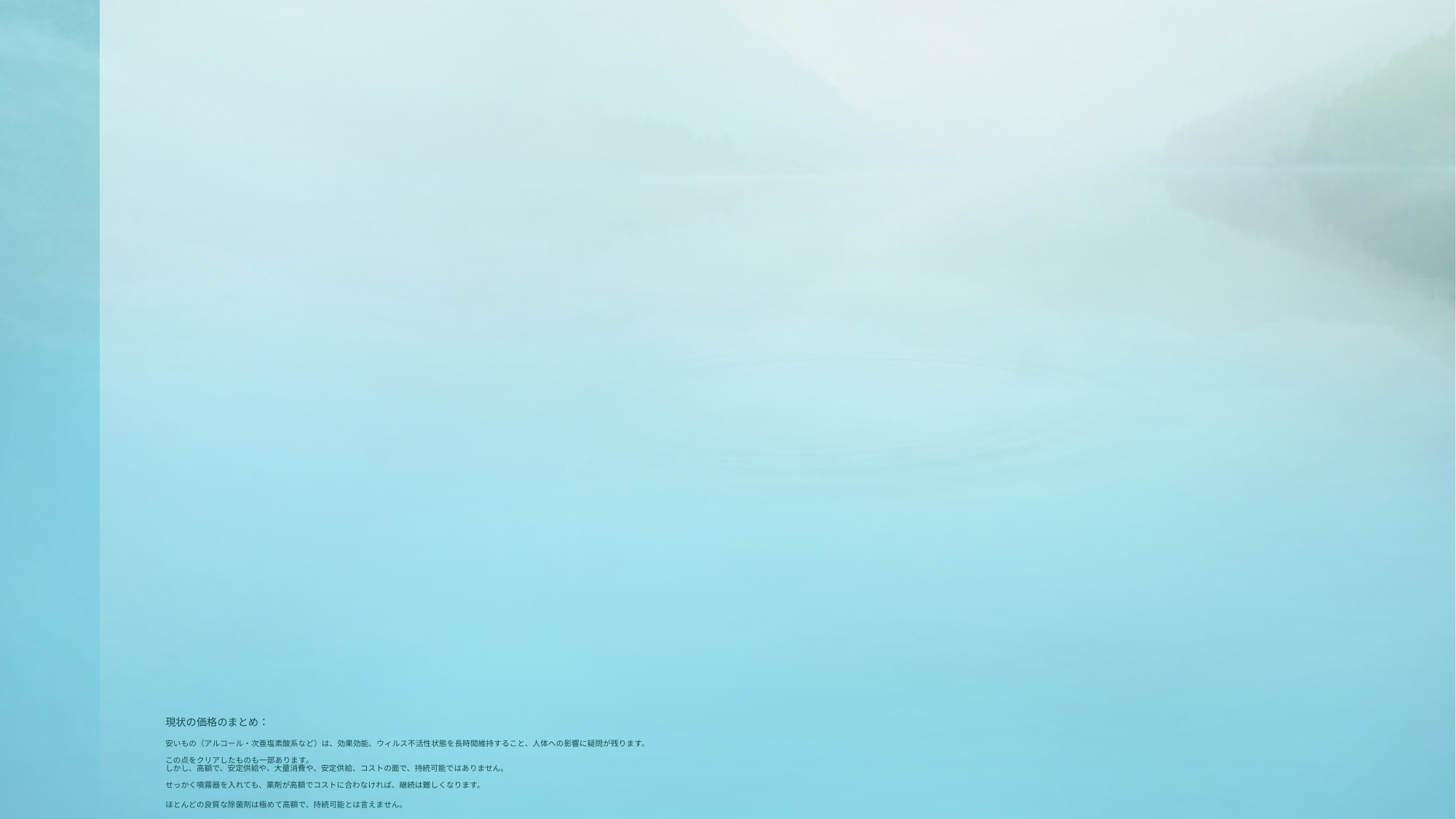

# 現状の価格のまとめ： 安いもの（アルコール・次亜塩素酸系など）は、効果効能、ウィルス不活性状態を長時間維持すること、人体への影響に疑問が残ります。 この点をクリアしたものも一部あります。 しかし、高額で、安定供給や、大量消費や、安定供給、コストの面で、持続可能ではありません。 せっかく噴霧器を入れても、薬剤が高額でコストに合わなければ、継続は難しくなります。 ほとんどの良質な除菌剤は極めて高額で、持続可能とは言えません。 そして、現状、市販されている良質な除菌剤は、たとえ安価になったとしても、ウィルスフリーⅩのように、ウィルスの根源、配管などの暗部にて大量繁殖する元の巣から根こそぎ浄化し、洗浄して、感染源を根元から防止することができません。